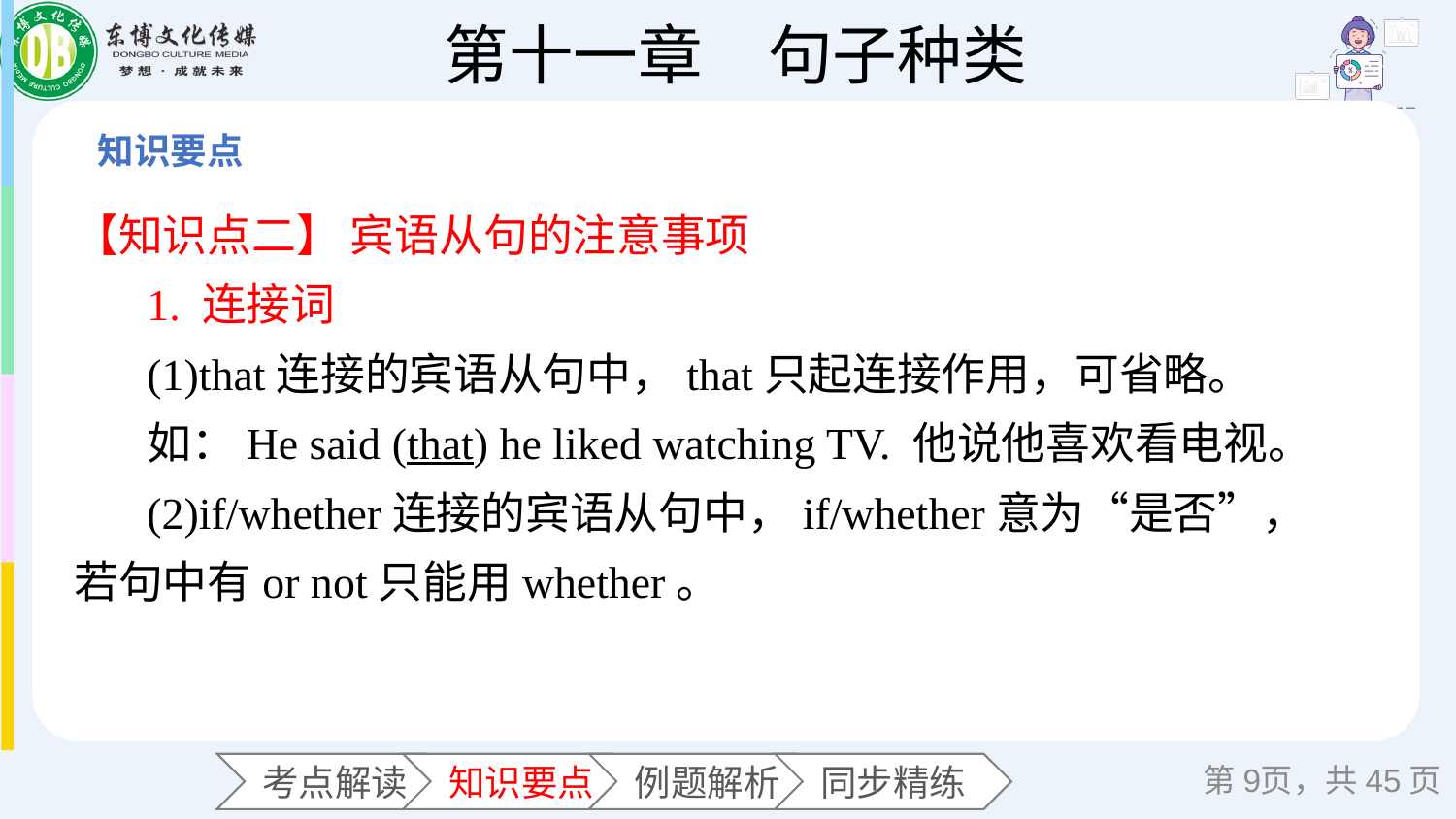

【知识点二】 宾语从句的注意事项
1. 连接词
(1)that连接的宾语从句中，that只起连接作用，可省略。
如：He said (that) he liked watching TV. 他说他喜欢看电视。
(2)if/whether连接的宾语从句中，if/whether意为“是否”，若句中有or not只能用whether。
第9页，共45页